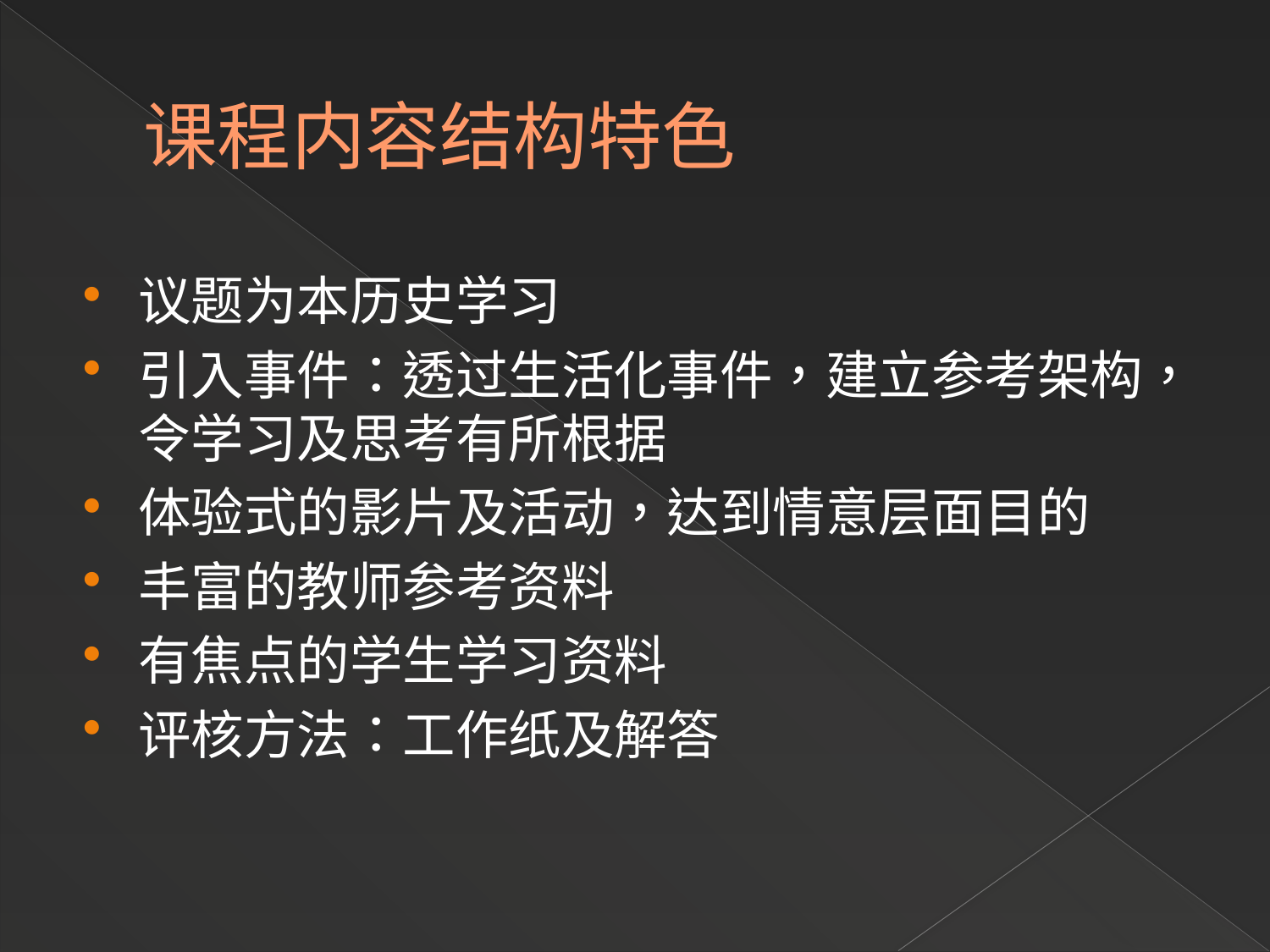

# 课程内容结构特色
议题为本历史学习
引入事件：透过生活化事件，建立参考架构，令学习及思考有所根据
体验式的影片及活动，达到情意层面目的
丰富的教师参考资料
有焦点的学生学习资料
评核方法：工作纸及解答